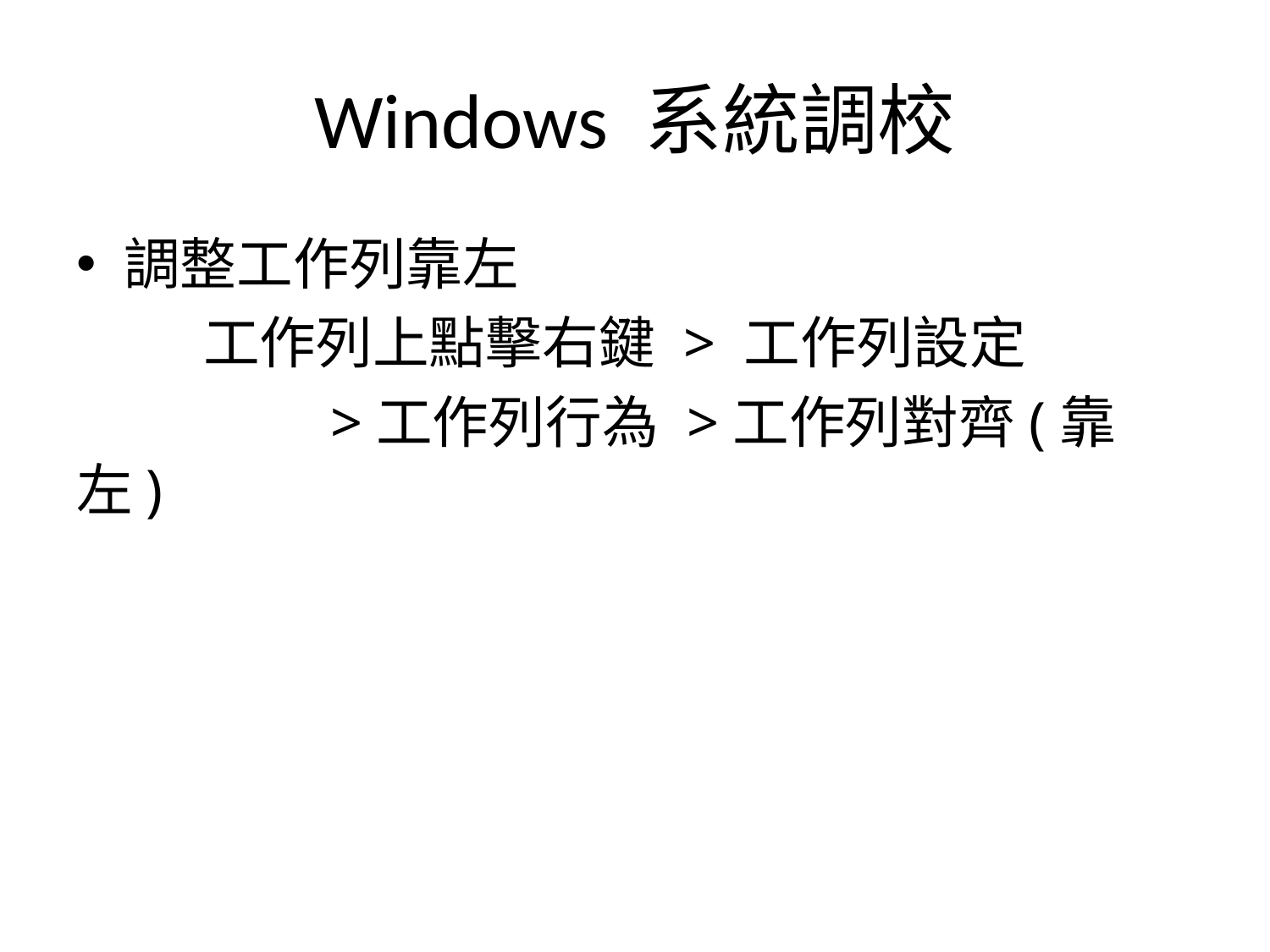

# Windows 系統調校
調整工作列靠左
	工作列上點擊右鍵 > 工作列設定
		>工作列行為 >工作列對齊(靠左)